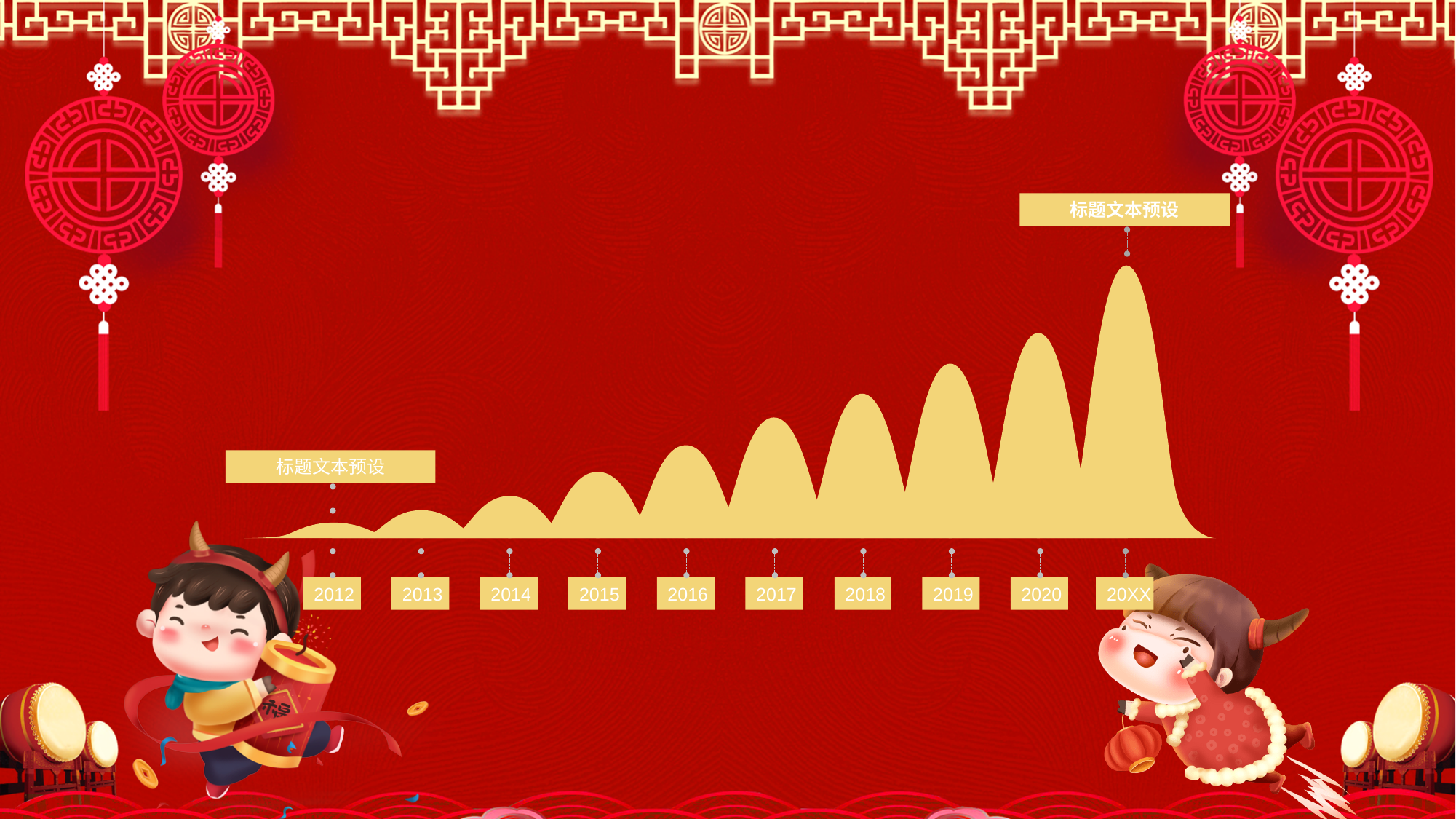

标题文本预设

标题文本预设

2012
2013
2014
2015
2016
2017
2018
2019
2020
20XX